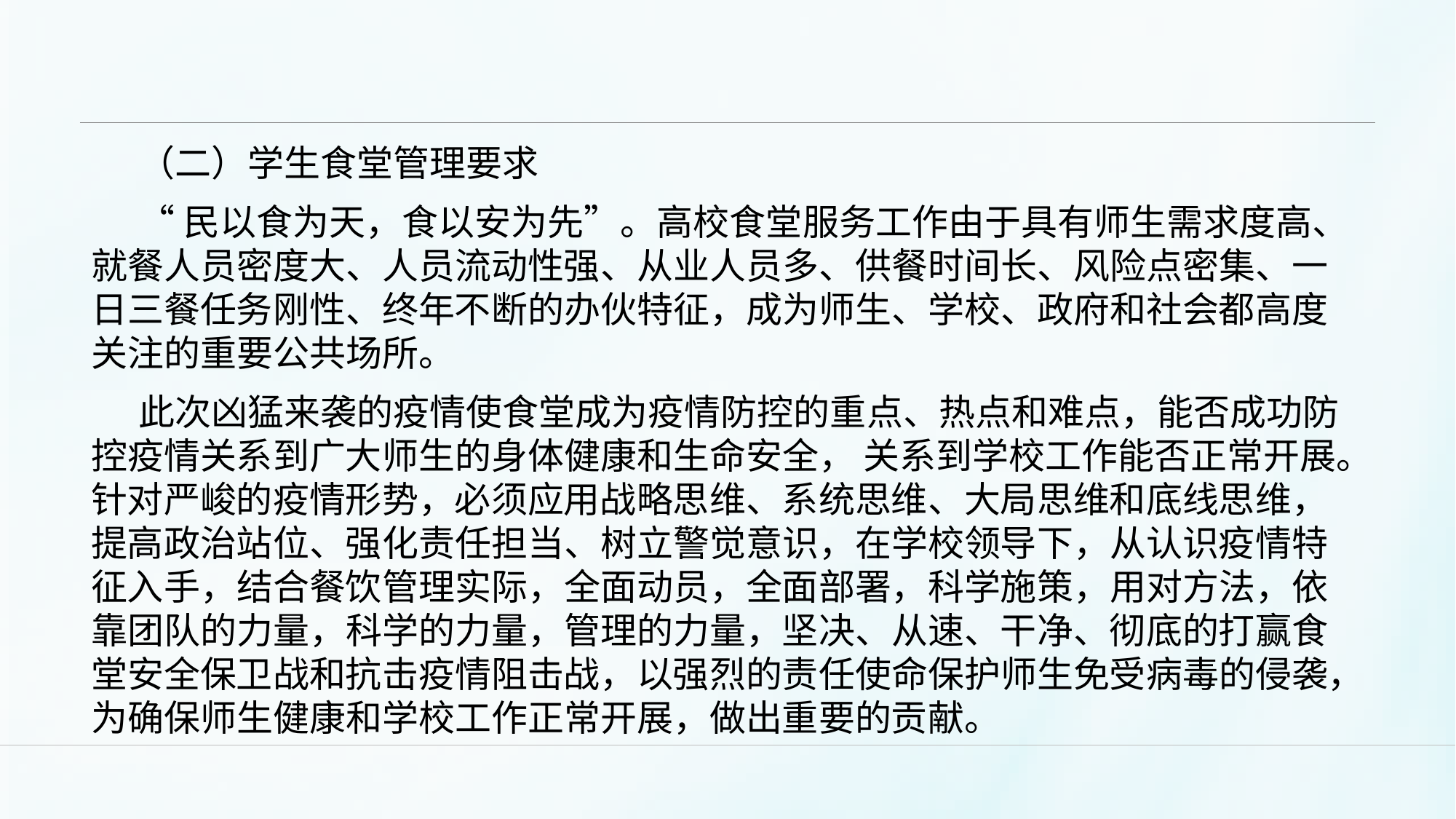

#
（二）学生食堂管理要求
“民以食为天，食以安为先”。高校食堂服务工作由于具有师生需求度高、就餐人员密度大、人员流动性强、从业人员多、供餐时间长、风险点密集、一日三餐任务刚性、终年不断的办伙特征，成为师生、学校、政府和社会都高度关注的重要公共场所。
此次凶猛来袭的疫情使食堂成为疫情防控的重点、热点和难点，能否成功防控疫情关系到广大师生的身体健康和生命安全， 关系到学校工作能否正常开展。针对严峻的疫情形势，必须应用战略思维、系统思维、大局思维和底线思维，提高政治站位、强化责任担当、树立警觉意识，在学校领导下，从认识疫情特征入手，结合餐饮管理实际，全面动员，全面部署，科学施策，用对方法，依靠团队的力量，科学的力量，管理的力量，坚决、从速、干净、彻底的打赢食堂安全保卫战和抗击疫情阻击战，以强烈的责任使命保护师生免受病毒的侵袭，为确保师生健康和学校工作正常开展，做出重要的贡献。